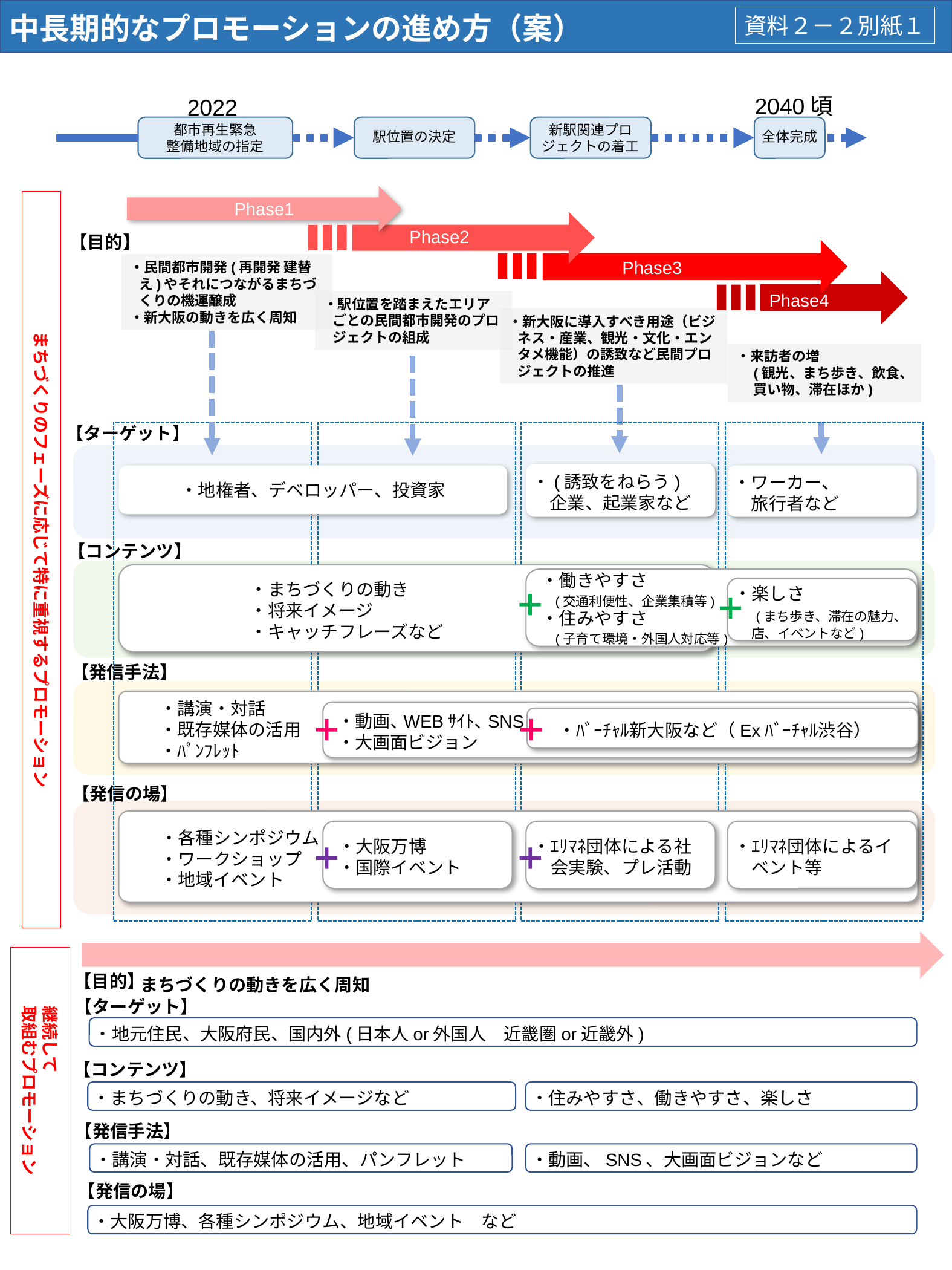

中長期的なプロモーションの進め方（案）
資料２－２別紙１
2040頃
2022
都市再生緊急
整備地域の指定
駅位置の決定
新駅関連プロ
ジェクトの着工
全体完成

まちづくりのフェーズに応じて特に重視するプロモーション
Phase1

Phase2
【目的】

Phase3
・民間都市開発(再開発 建替え)やそれにつながるまちづくりの機運醸成
・新大阪の動きを広く周知

Phase4
・駅位置を踏まえたエリアごとの民間都市開発のプロジェクトの組成
・新大阪に導入すべき用途（ビジネス・産業、観光・文化・エンタメ機能）の誘致など民間プロジェクトの推進
・来訪者の増
　(観光、まち歩き、飲食、買い物、滞在ほか)
【ターゲット】

・(誘致をねらう)
　企業、起業家など
・地権者、デベロッパー、投資家
・ワーカー、
　旅行者など

【コンテンツ】

　　　　　　　・まちづくりの動き
　　　　　　　・将来イメージ
　　　　　　　・キャッチフレーズなど
 ・働きやすさ
　(交通利便性、企業集積等)
 ・住みやすさ
　(子育て環境・外国人対応等)
・楽しさ
　(まち歩き、滞在の魅力、店、イベントなど)

【発信手法】

　　・講演・対話
　　・既存媒体の活用
　　・ﾊﾟﾝﾌﾚｯﾄ
 ・動画､WEBｻｲﾄ､SNS
 ・大画面ビジョン
 　・ﾊﾞｰﾁｬﾙ新大阪など（Exﾊﾞｰﾁｬﾙ渋谷）

【発信の場】

　　・各種シンポジウム
　　・ワークショップ
　　・地域イベント
 ・大阪万博
 ・国際イベント
・ｴﾘﾏﾈ団体による社会実験、プレ活動
・ｴﾘﾏﾈ団体によるイベント等

継続して
取組むプロモーション
　まちづくりの動きを広く周知
【目的】
【ターゲット】
・地元住民、大阪府民、国内外(日本人or外国人　近畿圏or近畿外)

【コンテンツ】
・まちづくりの動き、将来イメージなど
・住みやすさ、働きやすさ、楽しさ
【発信手法】
・講演・対話、既存媒体の活用、パンフレット
・動画、SNS、大画面ビジョンなど

【発信の場】
・大阪万博、各種シンポジウム、地域イベント　など